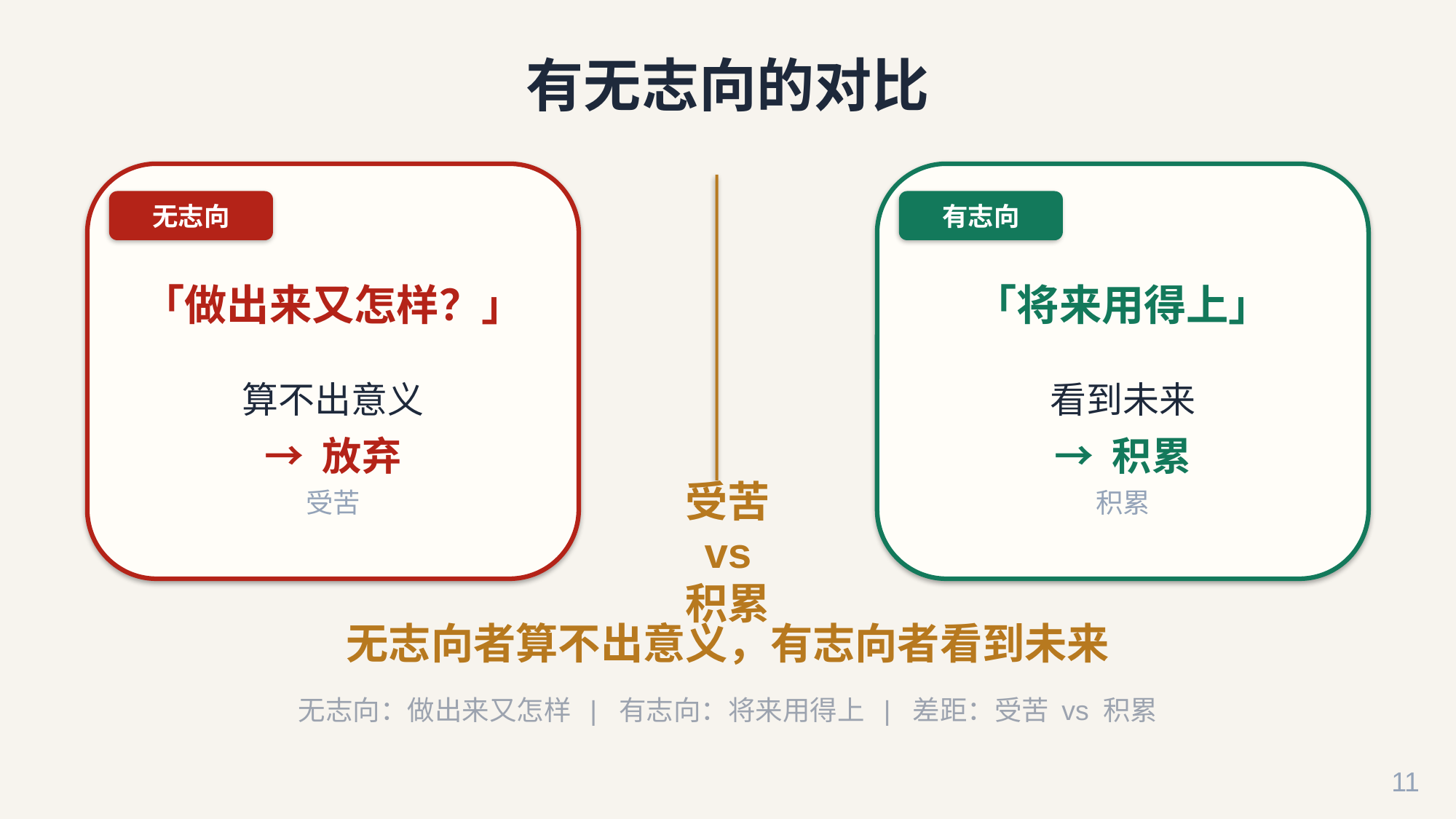

有无志向的对比

无志向
有志向
「做出来又怎样？」
「将来用得上」
算不出意义
看到未来
→ 放弃
→ 积累
受苦
vs
积累
受苦
积累
无志向者算不出意义，有志向者看到未来
无志向：做出来又怎样  |  有志向：将来用得上  |  差距：受苦 vs 积累
11